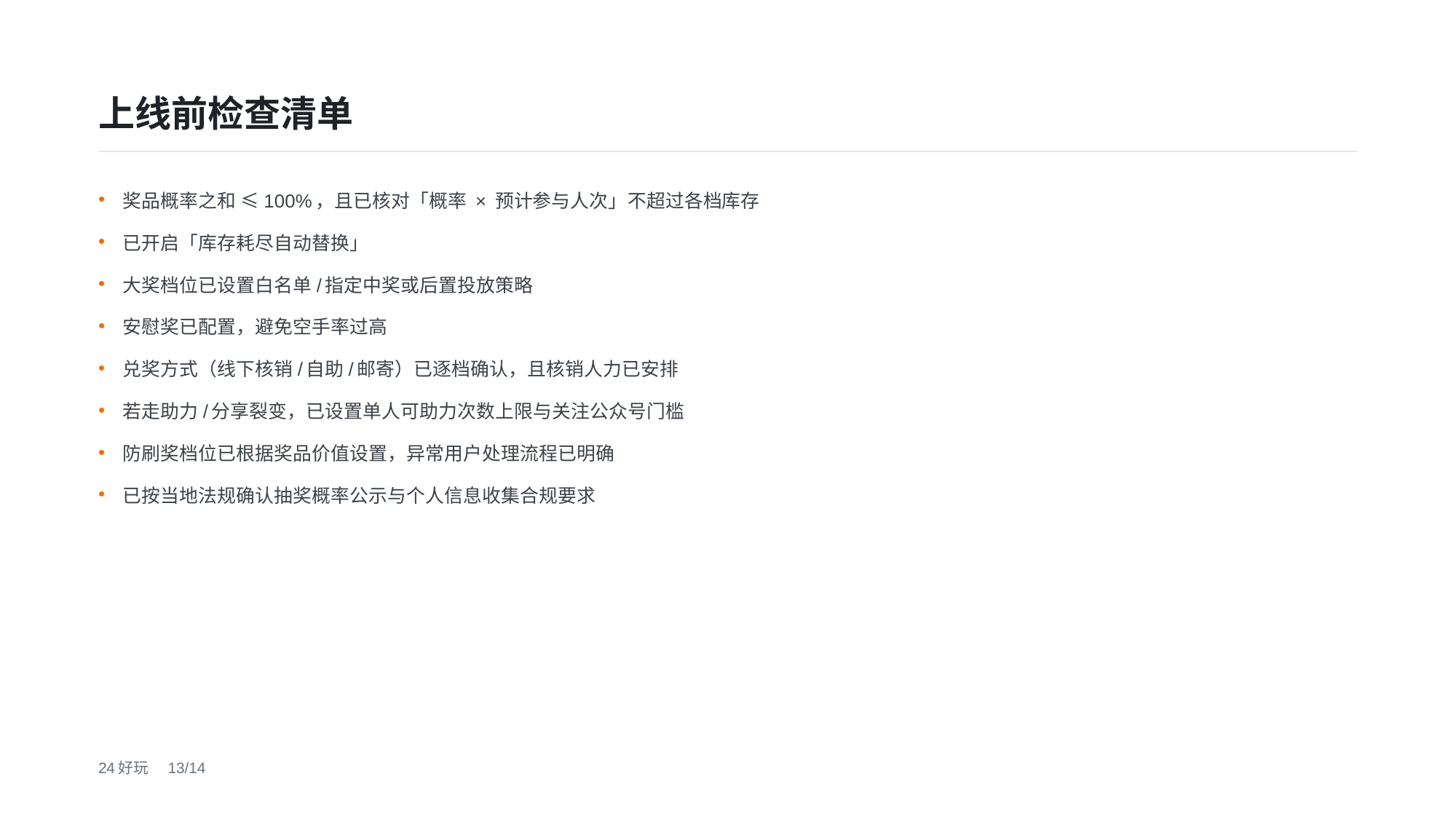

上线前检查清单

奖品概率之和 ≤100%，且已核对「概率 × 预计参与人次」不超过各档库存
已开启「库存耗尽自动替换」
大奖档位已设置白名单/指定中奖或后置投放策略
安慰奖已配置，避免空手率过高
兑奖方式（线下核销/自助/邮寄）已逐档确认，且核销人力已安排
若走助力/分享裂变，已设置单人可助力次数上限与关注公众号门槛
防刷奖档位已根据奖品价值设置，异常用户处理流程已明确
已按当地法规确认抽奖概率公示与个人信息收集合规要求
24好玩　13/14